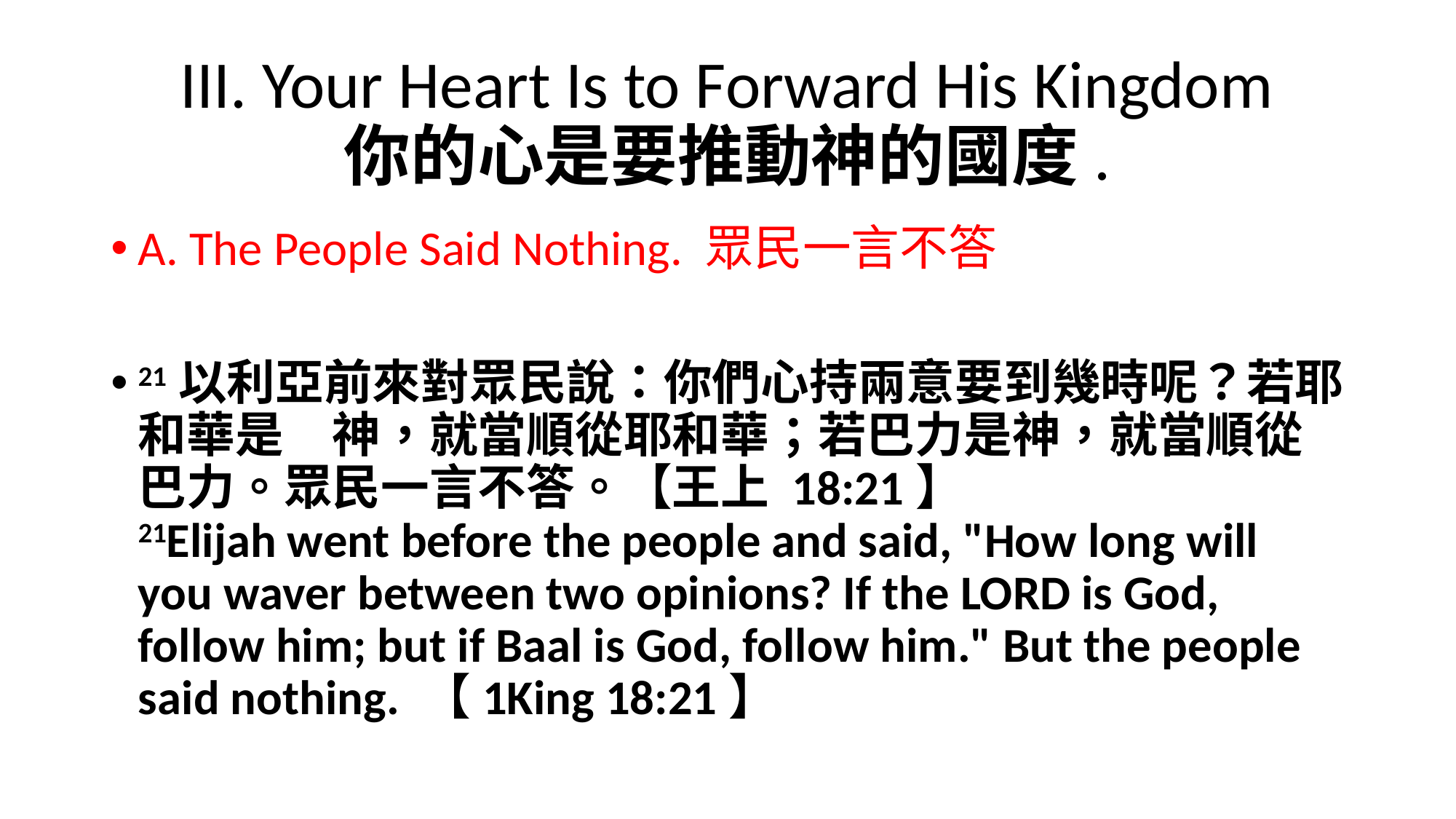

# III. Your Heart Is to Forward His Kingdom 你的心是要推動神的國度.
A. The People Said Nothing. 眾民一言不答

21以利亞前來對眾民說：你們心持兩意要到幾時呢？若耶和華是　神，就當順從耶和華；若巴力是神，就當順從巴力。眾民一言不答。【王上 18:21】
21Elijah went before the people and said, "How long will you waver between two opinions? If the LORD is God, follow him; but if Baal is God, follow him." But the people said nothing. 【1King 18:21】